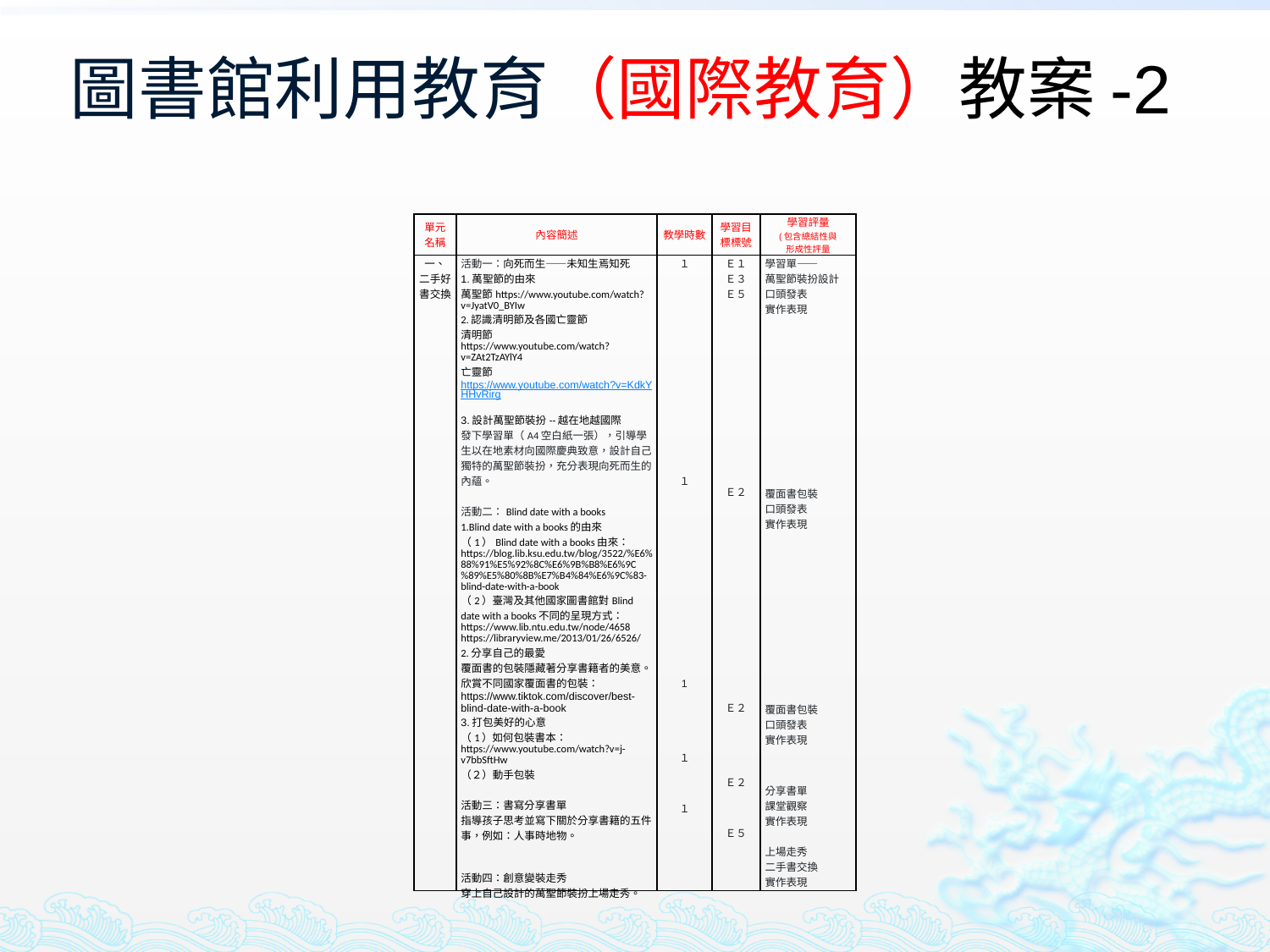

# 圖書館利用教育（國際教育）教案-2
| 單元 名稱 | 內容簡述 | 教學時數 | 學習目標標號 | 學習評量 (包含總結性與 形成性評量 |
| --- | --- | --- | --- | --- |
| 一、 二手好書交換 | 活動一：向死而生——未知生焉知死 1.萬聖節的由來 萬聖節https://www.youtube.com/watch?v=JyatV0\_BYIw 2.認識清明節及各國亡靈節 清明節 https://www.youtube.com/watch?v=ZAt2TzAYlY4 亡靈節 https://www.youtube.com/watch?v=KdkYHHvRirg 3.設計萬聖節裝扮--越在地越國際 發下學習單（A4空白紙一張），引導學生以在地素材向國際慶典致意，設計自己獨特的萬聖節裝扮，充分表現向死而生的內蘊。 活動二：Blind date with a books 1.Blind date with a books的由來 （1）Blind date with a books由來： https://blog.lib.ksu.edu.tw/blog/3522/%E6%88%91%E5%92%8C%E6%9B%B8%E6%9C%89%E5%80%8B%E7%B4%84%E6%9C%83-blind-date-with-a-book （2）臺灣及其他國家圖書館對Blind date with a books不同的呈現方式： https://www.lib.ntu.edu.tw/node/4658 https://libraryview.me/2013/01/26/6526/ 2.分享自己的最愛 覆面書的包裝隱藏著分享書籍者的美意。 欣賞不同國家覆面書的包裝： https://www.tiktok.com/discover/best-blind-date-with-a-book 3.打包美好的心意 （1）如何包裝書本： https://www.youtube.com/watch?v=j-v7bbSftHw （２）動手包裝 活動三：書寫分享書單 指導孩子思考並寫下關於分享書籍的五件事，例如：人事時地物。   活動四：創意變裝走秀 穿上自己設計的萬聖節裝扮上場走秀。 | １                                   １                                 1           １       １ | Ｅ１ Ｅ３ Ｅ５                       Ｅ２                           Ｅ２           Ｅ２       Ｅ５ | 學習單—— 萬聖節裝扮設計 口頭發表 實作表現                           覆面書包裝 口頭發表 實作表現                           覆面書包裝 口頭發表 實作表現       分享書單 課堂觀察 實作表現 上場走秀 二手書交換 實作表現 |